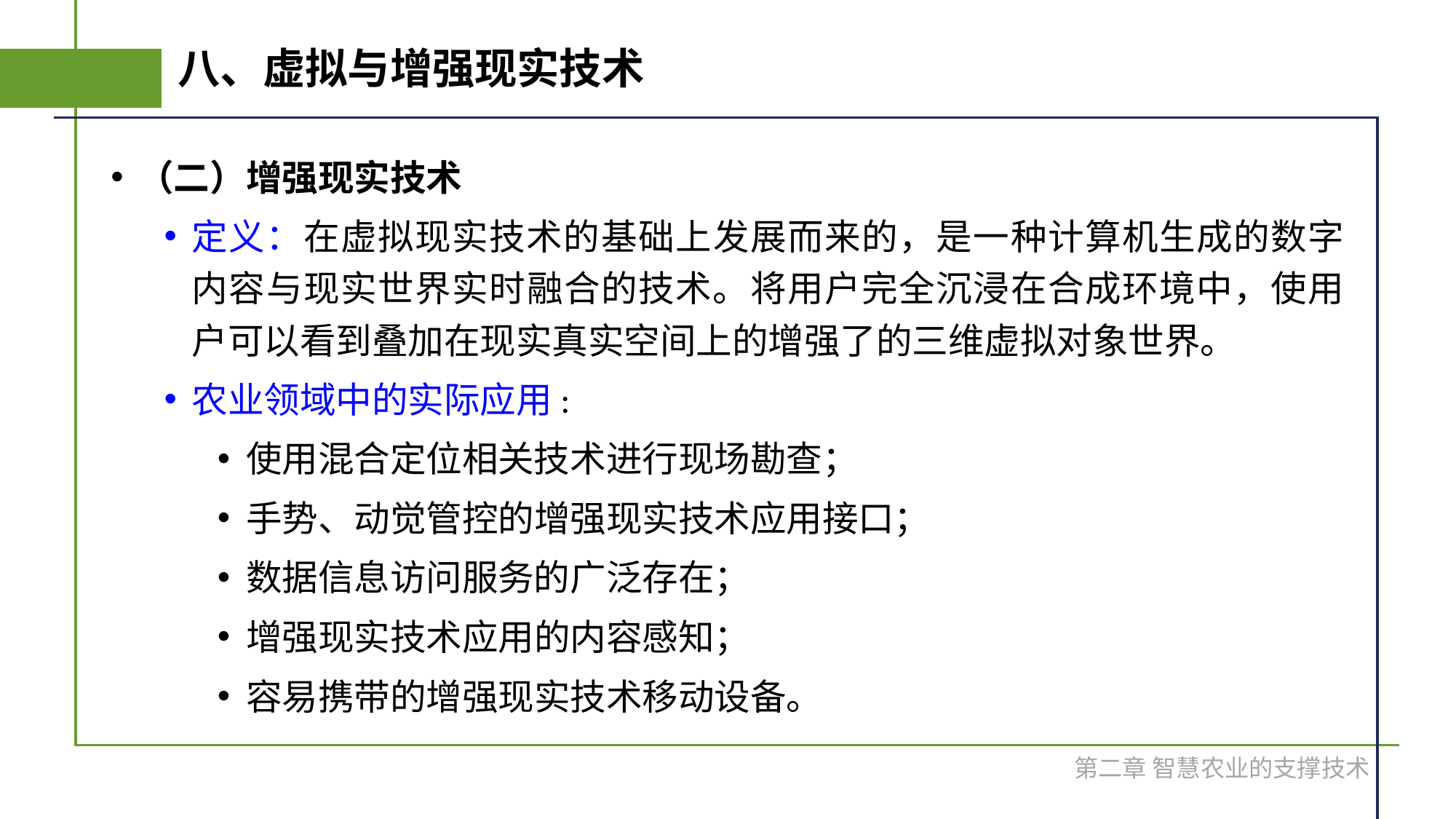

# 八、虚拟与增强现实技术
（二）增强现实技术
定义：在虚拟现实技术的基础上发展而来的，是一种计算机生成的数字内容与现实世界实时融合的技术。将用户完全沉浸在合成环境中，使用户可以看到叠加在现实真实空间上的增强了的三维虚拟对象世界。
农业领域中的实际应用:
使用混合定位相关技术进行现场勘查；
手势、动觉管控的增强现实技术应用接口；
数据信息访问服务的广泛存在；
增强现实技术应用的内容感知；
容易携带的增强现实技术移动设备。

第二章 智慧农业的支撑技术